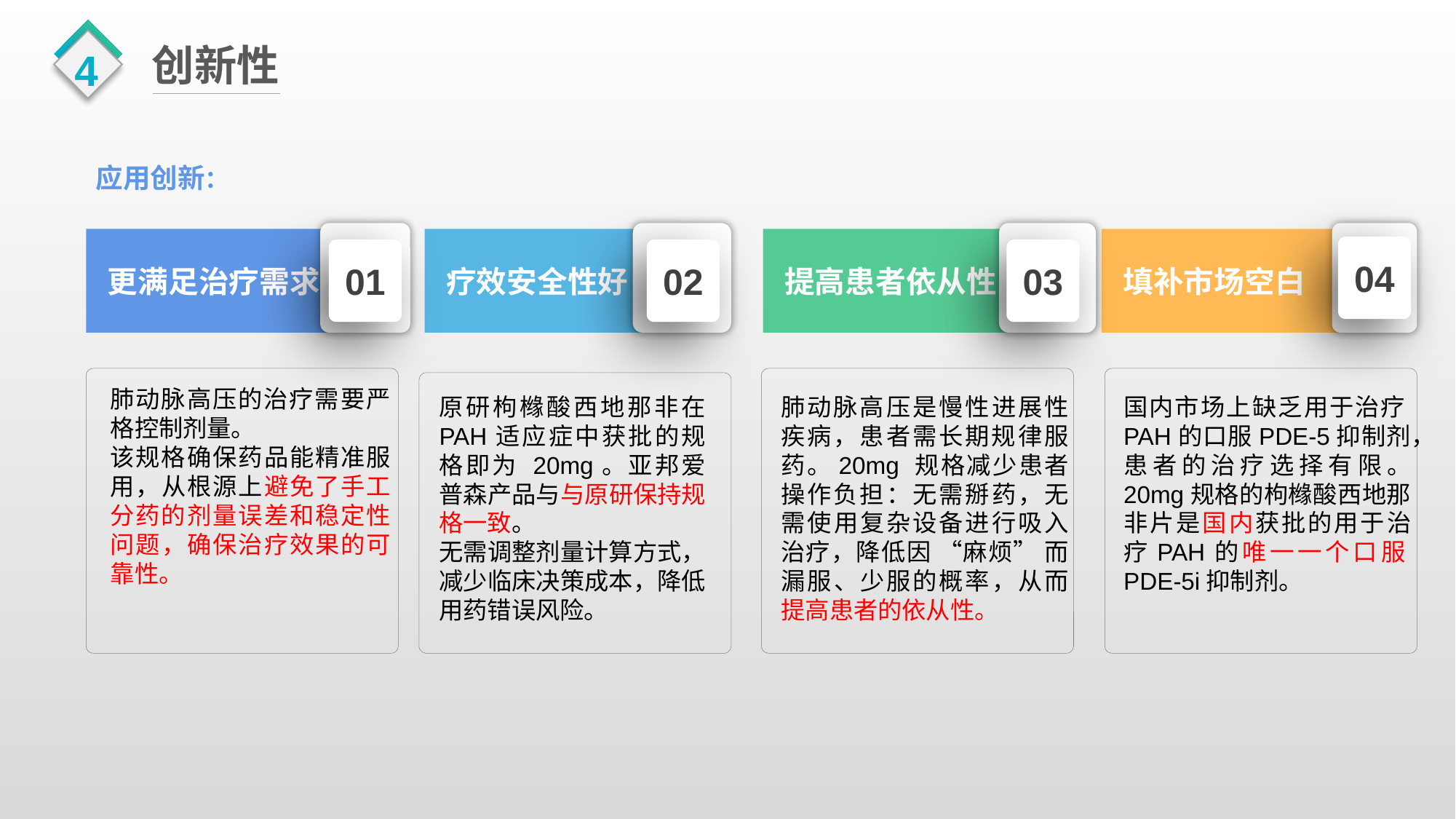

4
创新性
应用创新：

01

02

03

04
更满足治疗需求
疗效安全性好
提高患者依从性
填补市场空白

肺动脉高压的治疗需要严格控制剂量。
该规格确保药品能精准服用，从根源上避免了手工分药的剂量误差和稳定性问题，确保治疗效果的可靠性。
原研枸橼酸西地那非在 PAH适应症中获批的规格即为 20mg。亚邦爱普森产品与与原研保持规格一致。
无需调整剂量计算方式，减少临床决策成本，降低用药错误风险。
肺动脉高压是慢性进展性疾病，患者需长期规律服药。20mg 规格减少患者操作负担：无需掰药，无需使用复杂设备进行吸入治疗，降低因 “麻烦” 而漏服、少服的概率，从而提高患者的依从性。
国内市场上缺乏用于治疗PAH的口服PDE-5抑制剂，患者的治疗选择有限。 20mg规格的枸橼酸西地那非片是国内获批的用于治疗PAH的唯一一个口服PDE-5i抑制剂。